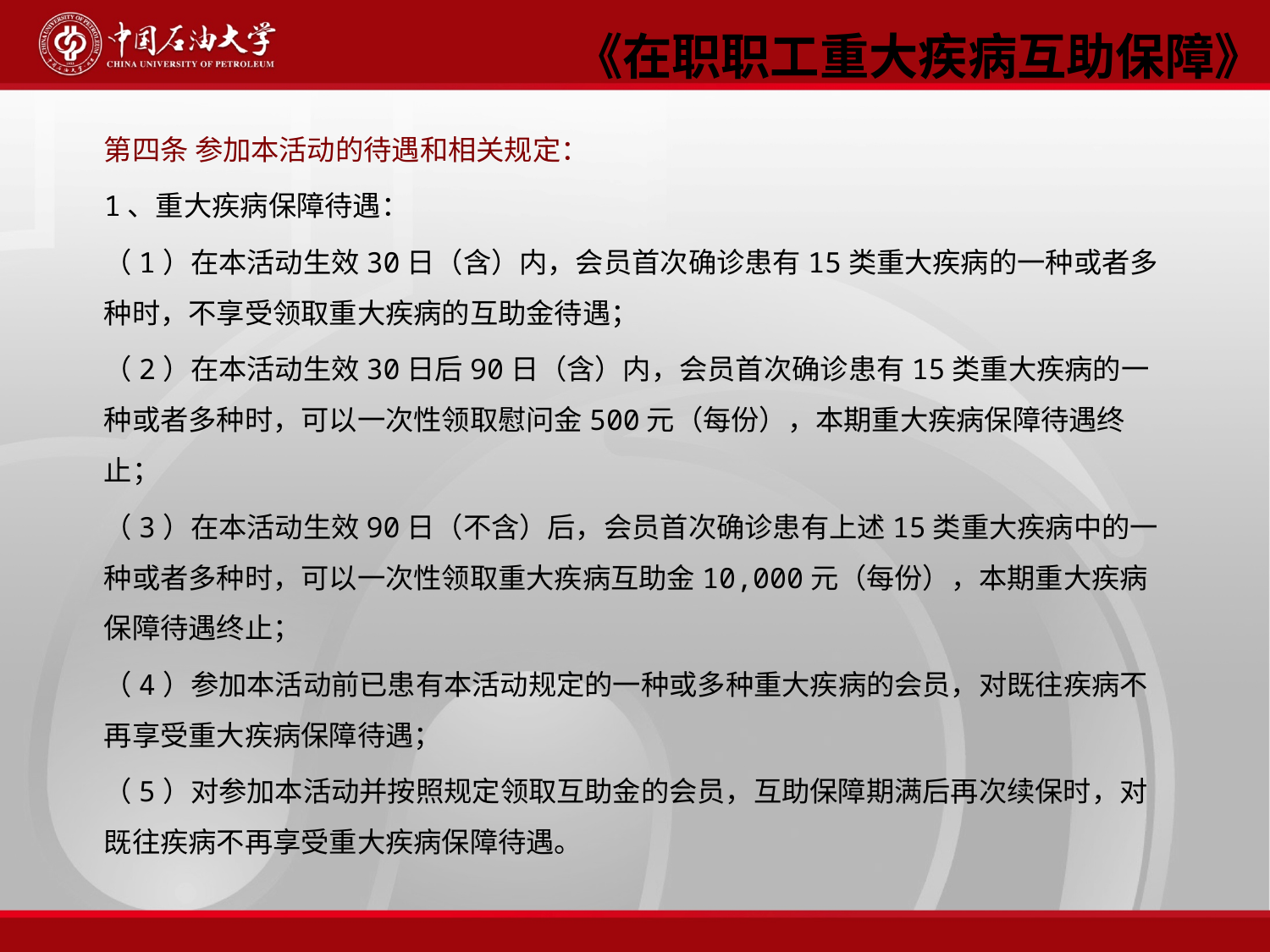

《在职职工重大疾病互助保障》
第四条 参加本活动的待遇和相关规定：
1、重大疾病保障待遇：
（1）在本活动生效30日（含）内，会员首次确诊患有15类重大疾病的一种或者多种时，不享受领取重大疾病的互助金待遇；
（2）在本活动生效30日后90日（含）内，会员首次确诊患有15类重大疾病的一种或者多种时，可以一次性领取慰问金500元（每份），本期重大疾病保障待遇终止；
（3）在本活动生效90日（不含）后，会员首次确诊患有上述15类重大疾病中的一种或者多种时，可以一次性领取重大疾病互助金10,000元（每份），本期重大疾病保障待遇终止；
（4）参加本活动前已患有本活动规定的一种或多种重大疾病的会员，对既往疾病不再享受重大疾病保障待遇；
（5）对参加本活动并按照规定领取互助金的会员，互助保障期满后再次续保时，对既往疾病不再享受重大疾病保障待遇。